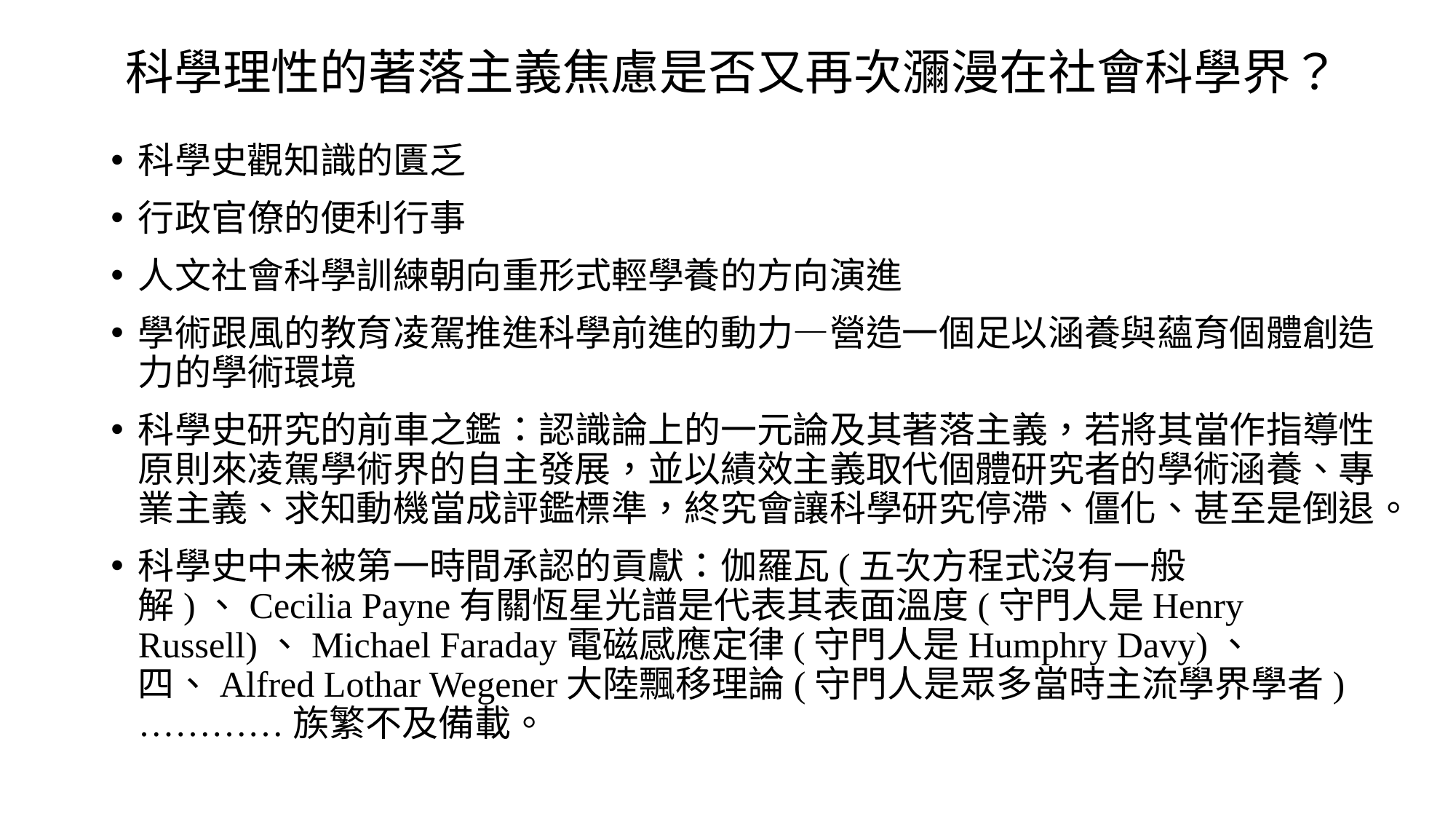

# 科學理性的著落主義焦慮是否又再次瀰漫在社會科學界？
科學史觀知識的匱乏
行政官僚的便利行事
人文社會科學訓練朝向重形式輕學養的方向演進
學術跟風的教育凌駕推進科學前進的動力—營造一個足以涵養與蘊育個體創造力的學術環境
科學史研究的前車之鑑：認識論上的一元論及其著落主義，若將其當作指導性原則來凌駕學術界的自主發展，並以績效主義取代個體研究者的學術涵養、專業主義、求知動機當成評鑑標準，終究會讓科學研究停滯、僵化、甚至是倒退。
科學史中未被第一時間承認的貢獻：伽羅瓦(五次方程式沒有一般解)、Cecilia Payne有關恆星光譜是代表其表面溫度(守門人是Henry Russell)、Michael Faraday電磁感應定律(守門人是Humphry Davy)、四、Alfred Lothar Wegener大陸飄移理論(守門人是眾多當時主流學界學者)…………族繁不及備載。